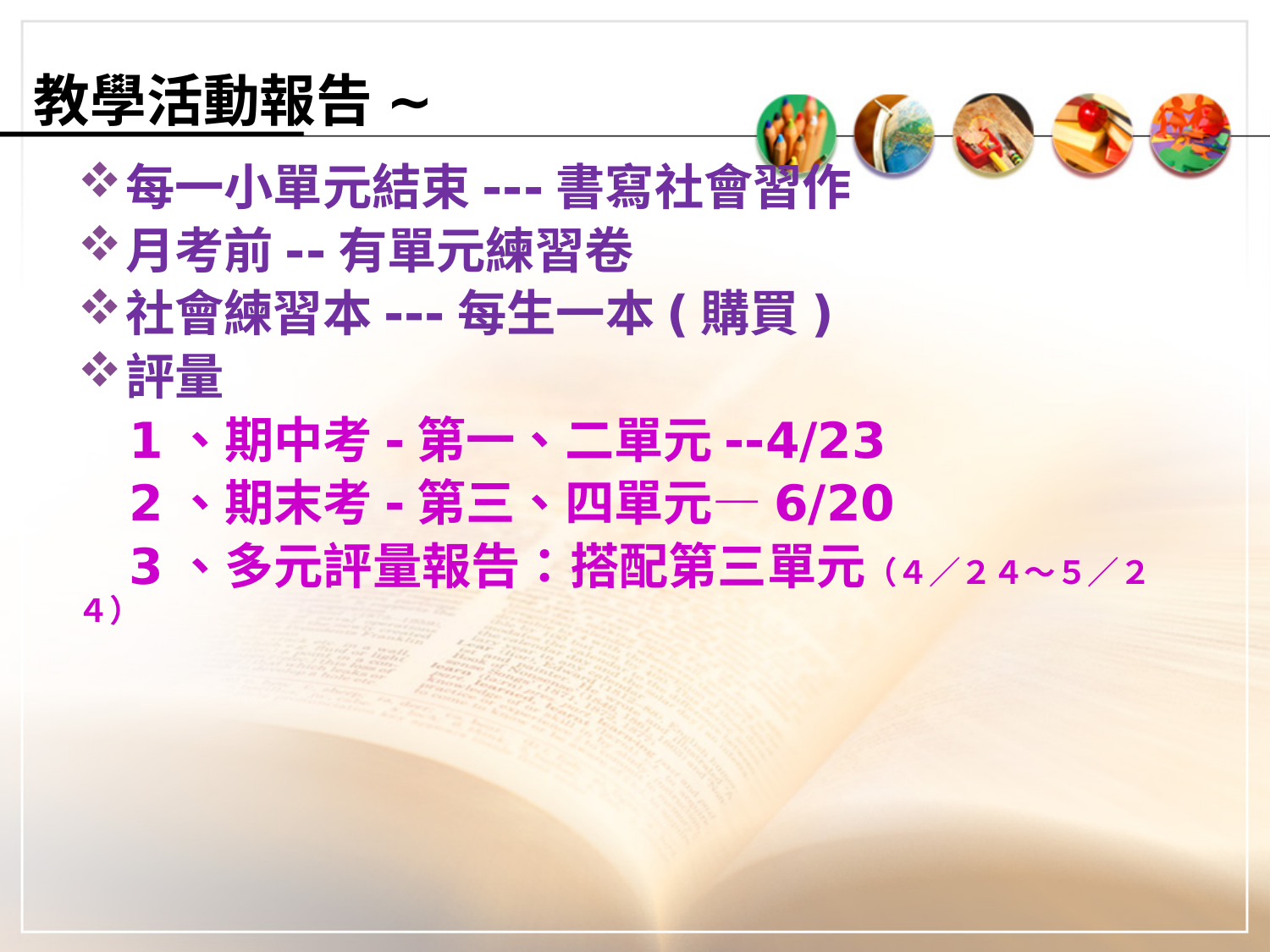

# 教學活動報告~
每一小單元結束---書寫社會習作
月考前--有單元練習卷
社會練習本---每生一本(購買)
評量
   1、期中考-第一、二單元--4/23
   2、期末考-第三、四單元—6/20
   3、多元評量報告：搭配第三單元（４／２４～５／２４）